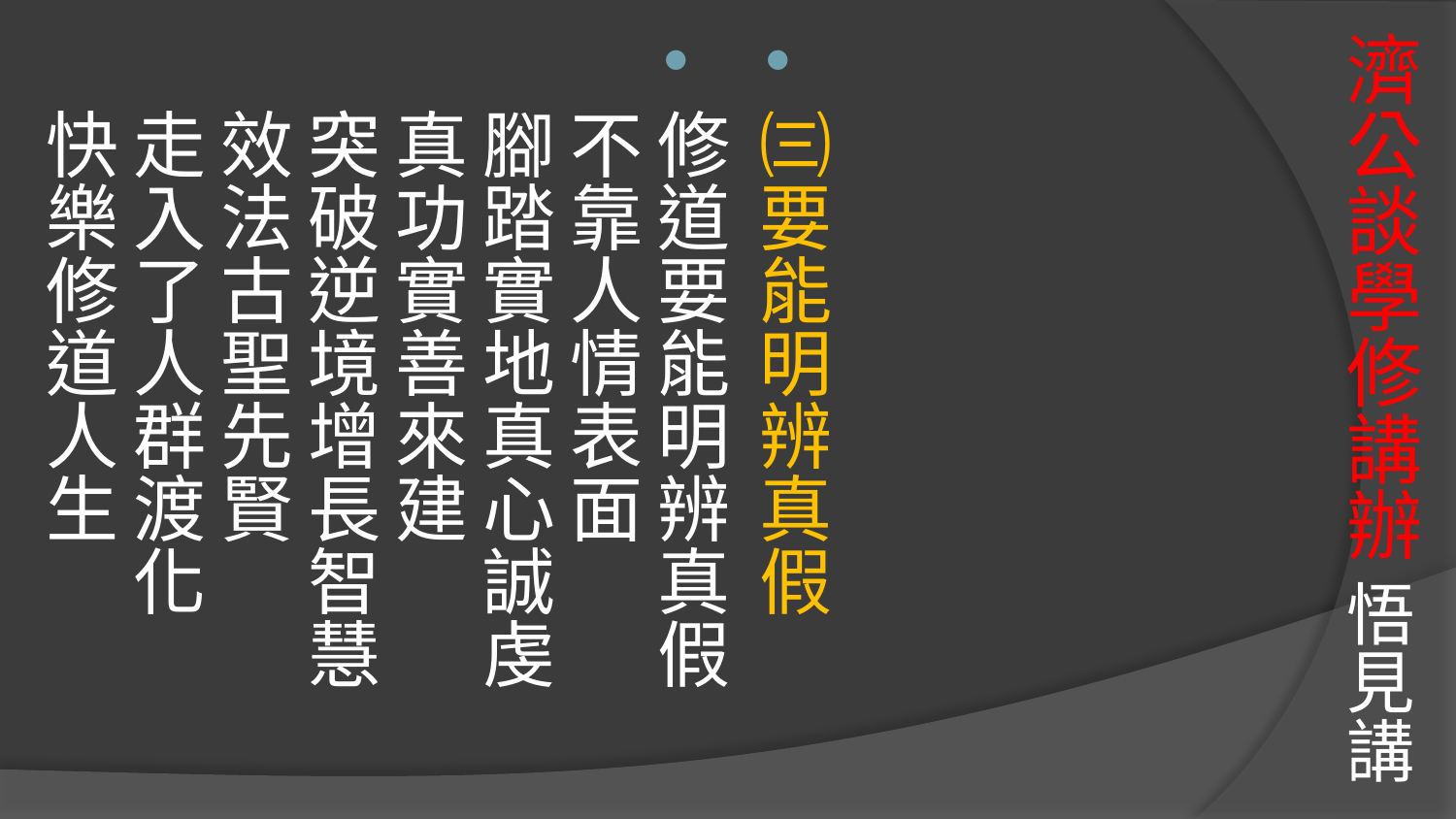

# 濟公談學修講辦 悟見講
㈢要能明辨真假
修道要能明辨真假　不靠人情表面
腳踏實地真心誠虔　真功實善來建
突破逆境增長智慧　效法古聖先賢
走入了人群渡化　   快樂修道人生